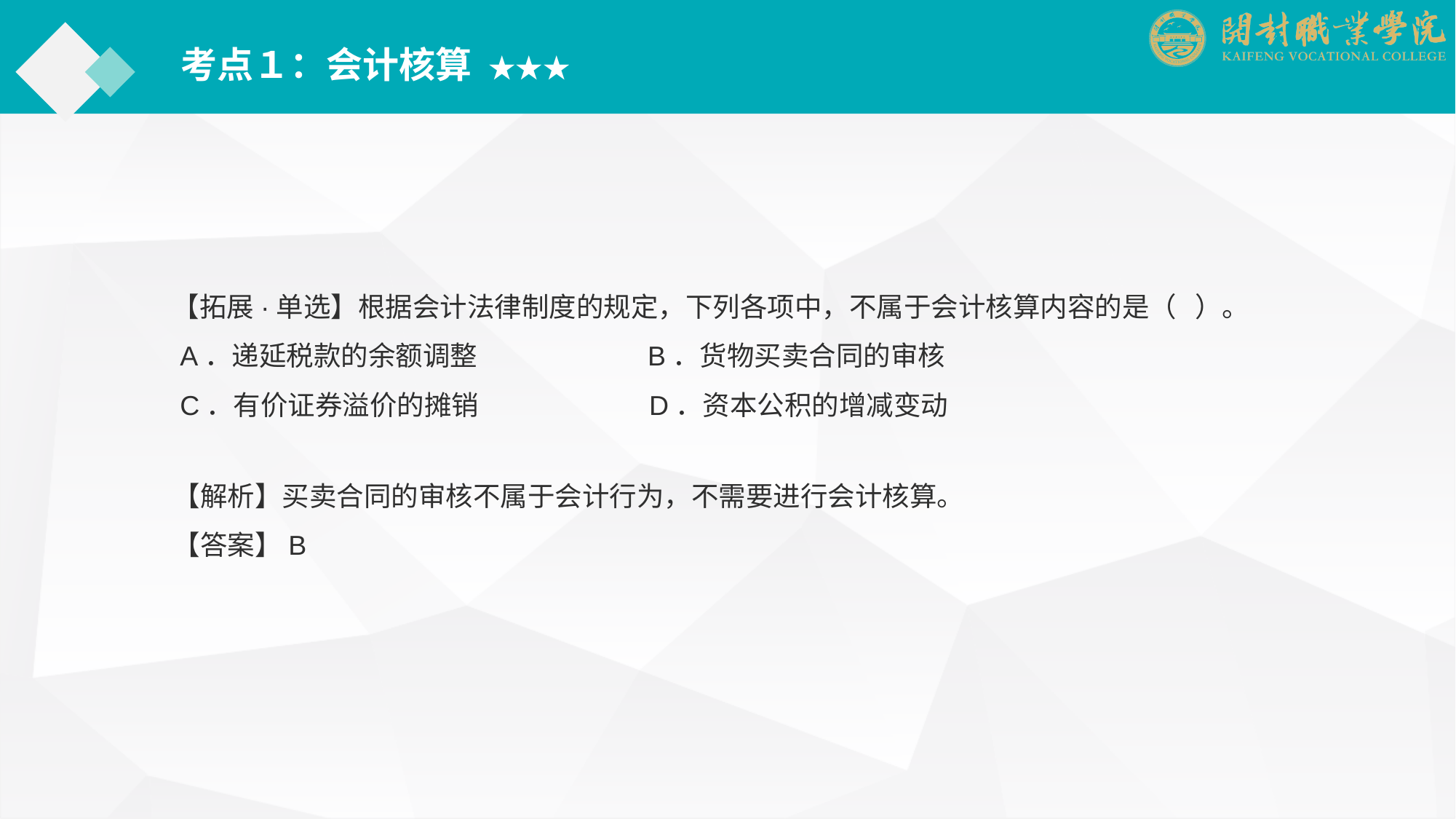

考点１：会计核算  ★★★
【拓展·单选】根据会计法律制度的规定，下列各项中，不属于会计核算内容的是（   ）。
 A．递延税款的余额调整　　　　　　B．货物买卖合同的审核
 C．有价证券溢价的摊销　　　　　　D．资本公积的增减变动
【解析】买卖合同的审核不属于会计行为，不需要进行会计核算。
【答案】B